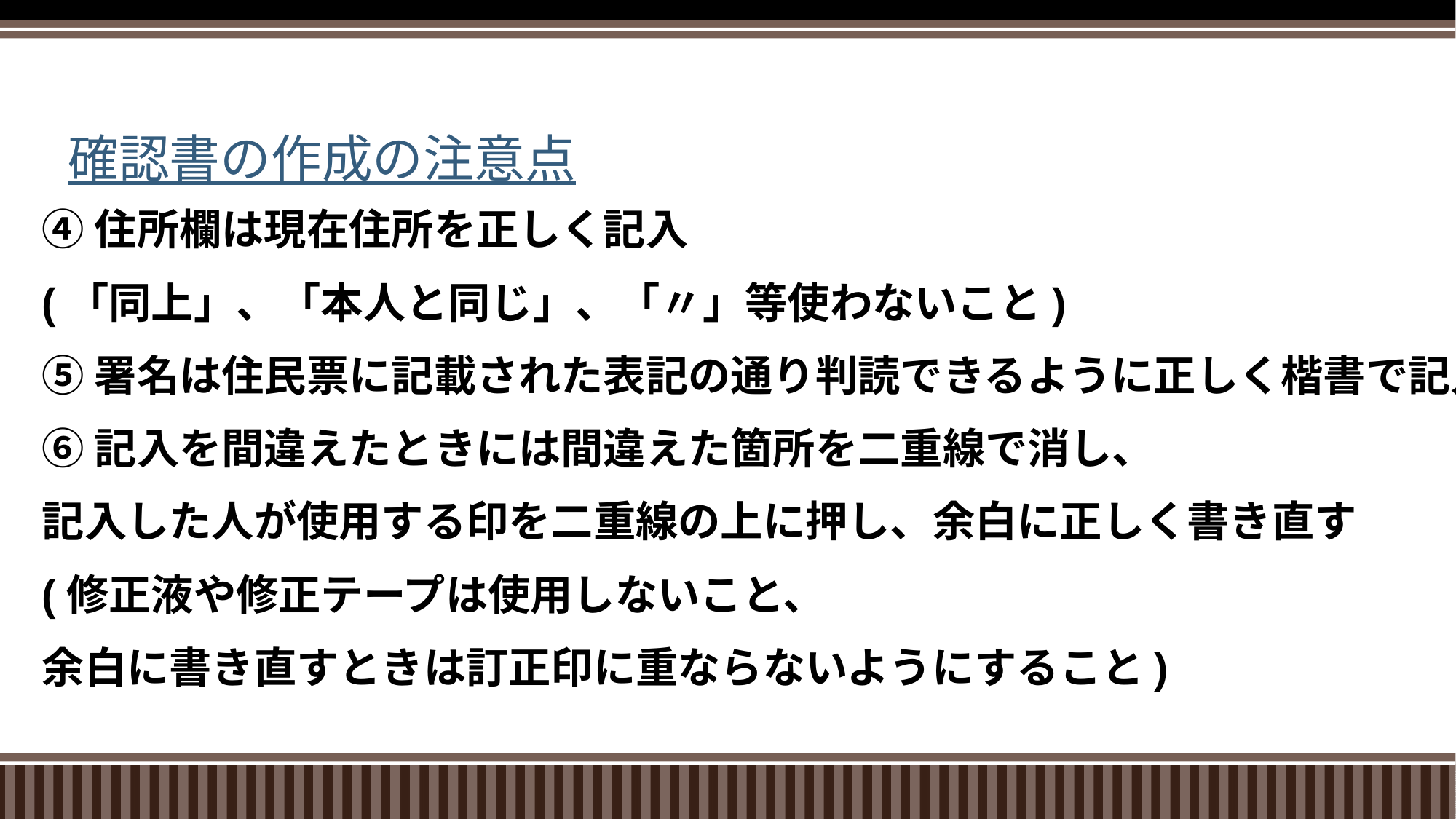

# 確認書の作成の注意点
④住所欄は現在住所を正しく記入
(「同上」、「本人と同じ」、「〃」等使わないこと)
⑤署名は住民票に記載された表記の通り判読できるように正しく楷書で記入
⑥記入を間違えたときには間違えた箇所を二重線で消し、
記入した人が使用する印を二重線の上に押し、余白に正しく書き直す
(修正液や修正テープは使用しないこと、
余白に書き直すときは訂正印に重ならないようにすること)